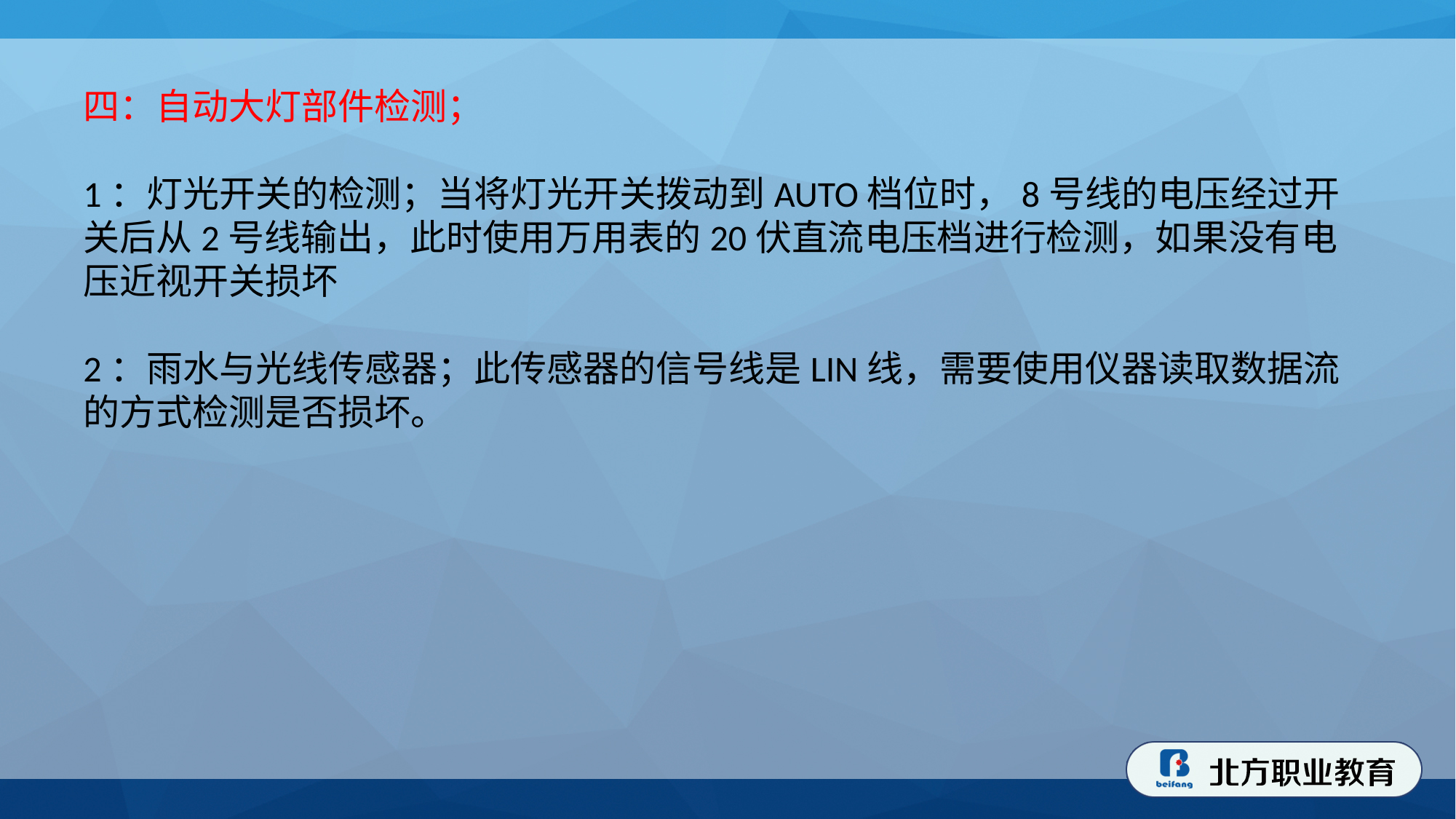

四：自动大灯部件检测；

1：灯光开关的检测；当将灯光开关拨动到AUTO档位时，8号线的电压经过开关后从2号线输出，此时使用万用表的20伏直流电压档进行检测，如果没有电压近视开关损坏

2：雨水与光线传感器；此传感器的信号线是LIN线，需要使用仪器读取数据流的方式检测是否损坏。